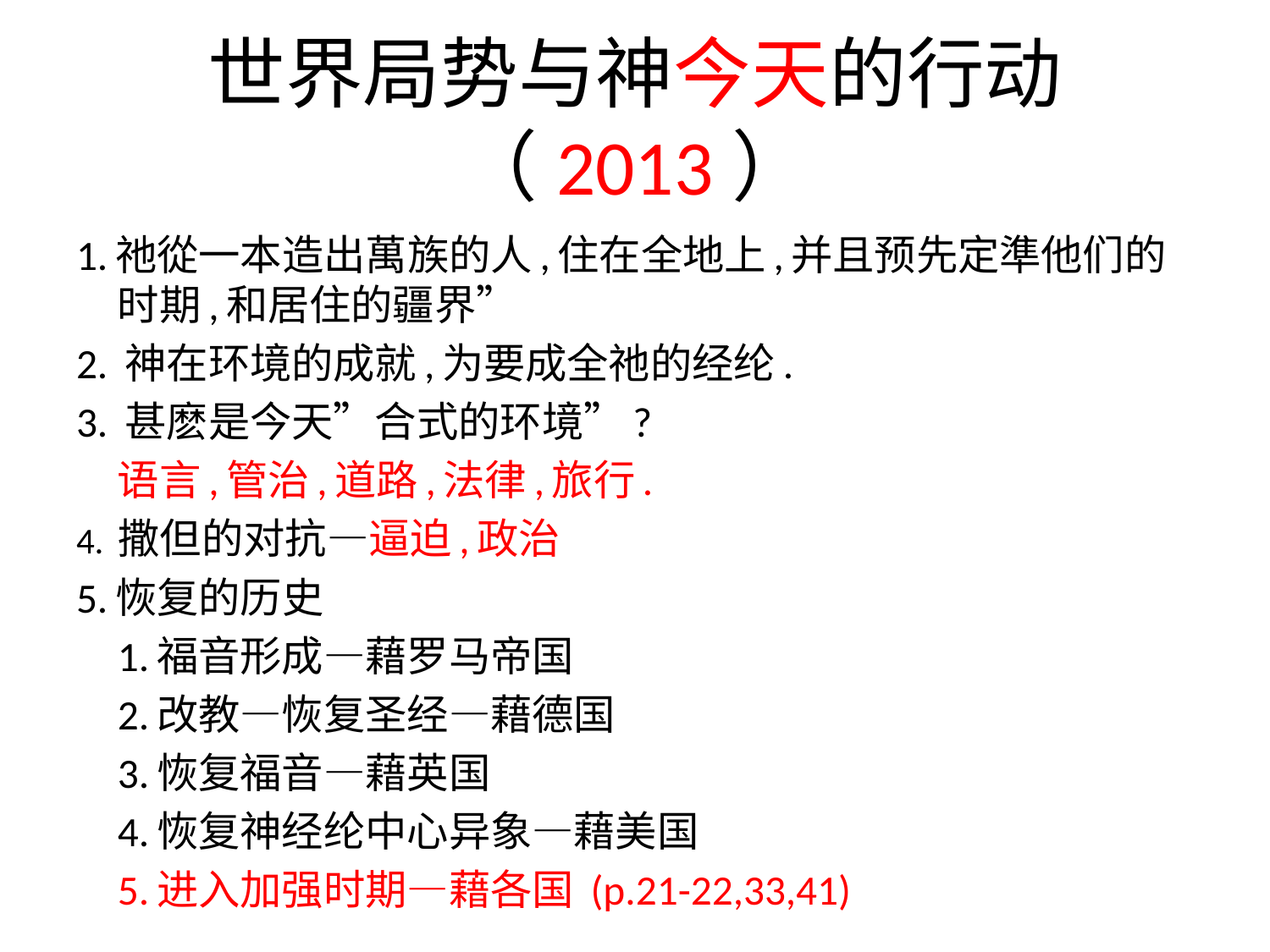

# 世界局势与神今天的行动（2013）
1.祂從一本造出萬族的人,住在全地上,并且预先定準他们的时期,和居住的疆界”
2. 神在环境的成就,为要成全祂的经纶.
3. 甚麽是今天”合式的环境”?
	语言,管治,道路,法律,旅行.
4. 撒但的对抗—逼迫,政治
5.恢复的历史
		1.福音形成—藉罗马帝国
		2.改教—恢复圣经—藉德国
		3.恢复福音—藉英国
		4.恢复神经纶中心异象—藉美国
		5.进入加强时期—藉各国 (p.21-22,33,41)